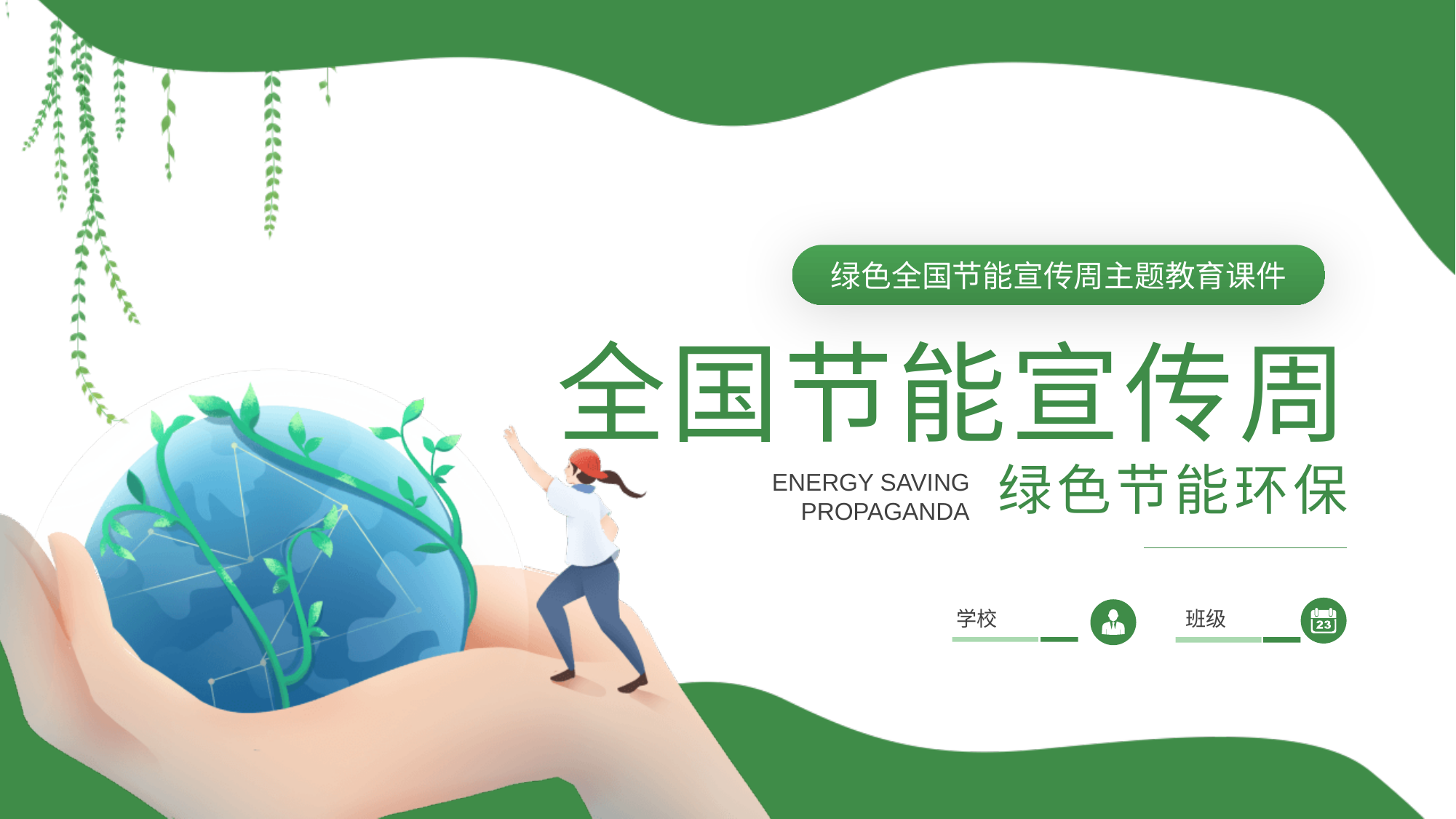

绿色全国节能宣传周主题教育课件
全国节能宣传周
绿色节能环保
ENERGY SAVING PROPAGANDA

班级

学校